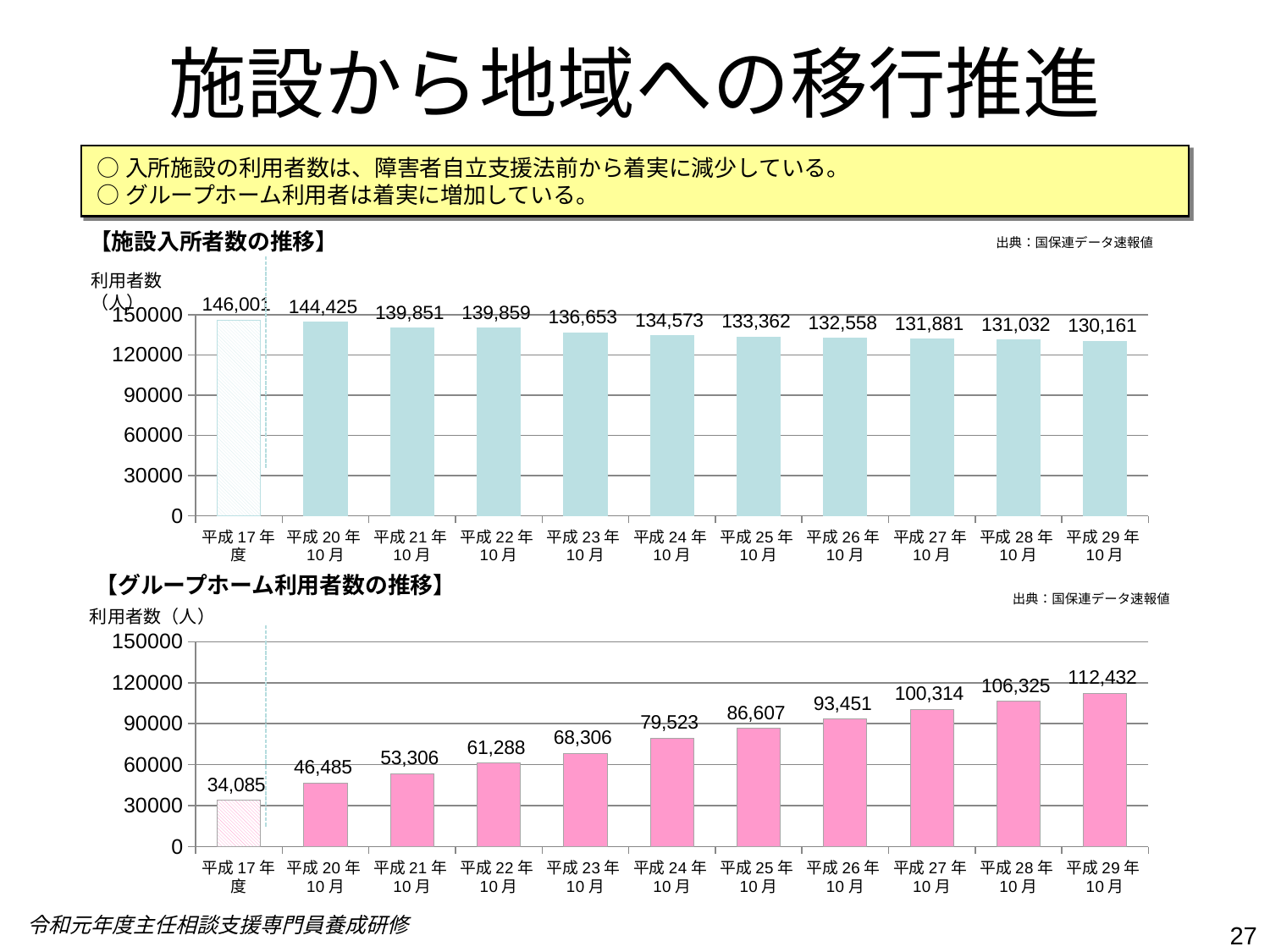

# 施設から地域への移行推進
○入所施設の利用者数は、障害者自立支援法前から着実に減少している。
○グループホーム利用者は着実に増加している。
【施設入所者数の推移】
出典：国保連データ速報値
利用者数（人）

### Chart

| Category | 系列 1 |
|---|---|
| 平成17年度 | 146001.0 |
| 平成20年10月 | 144425.0 |
| 平成21年10月 | 139851.0 |
| 平成22年10月 | 139859.0 |
| 平成23年10月 | 136653.0 |
| 平成24年10月 | 134573.0 |
| 平成25年10月 | 133362.0 |
| 平成26年10月 | 132558.0 |
| 平成27年10月 | 131881.0 |
| 平成28年10月 | 131032.0 |
| 平成29年10月 | 130161.0 |
【グループホーム利用者数の推移】
出典：国保連データ速報値
利用者数（人）

### Chart

| Category | 系列 1 |
|---|---|
| 平成17年度 | 34085.0 |
| 平成20年10月 | 46485.0 |
| 平成21年10月 | 53306.0 |
| 平成22年10月 | 61288.0 |
| 平成23年10月 | 68306.0 |
| 平成24年10月 | 79523.0 |
| 平成25年10月 | 86607.0 |
| 平成26年10月 | 93451.0 |
| 平成27年10月 | 100314.0 |
| 平成28年10月 | 106325.0 |
| 平成29年10月 | 112432.0 |
令和元年度主任相談支援専門員養成研修
27